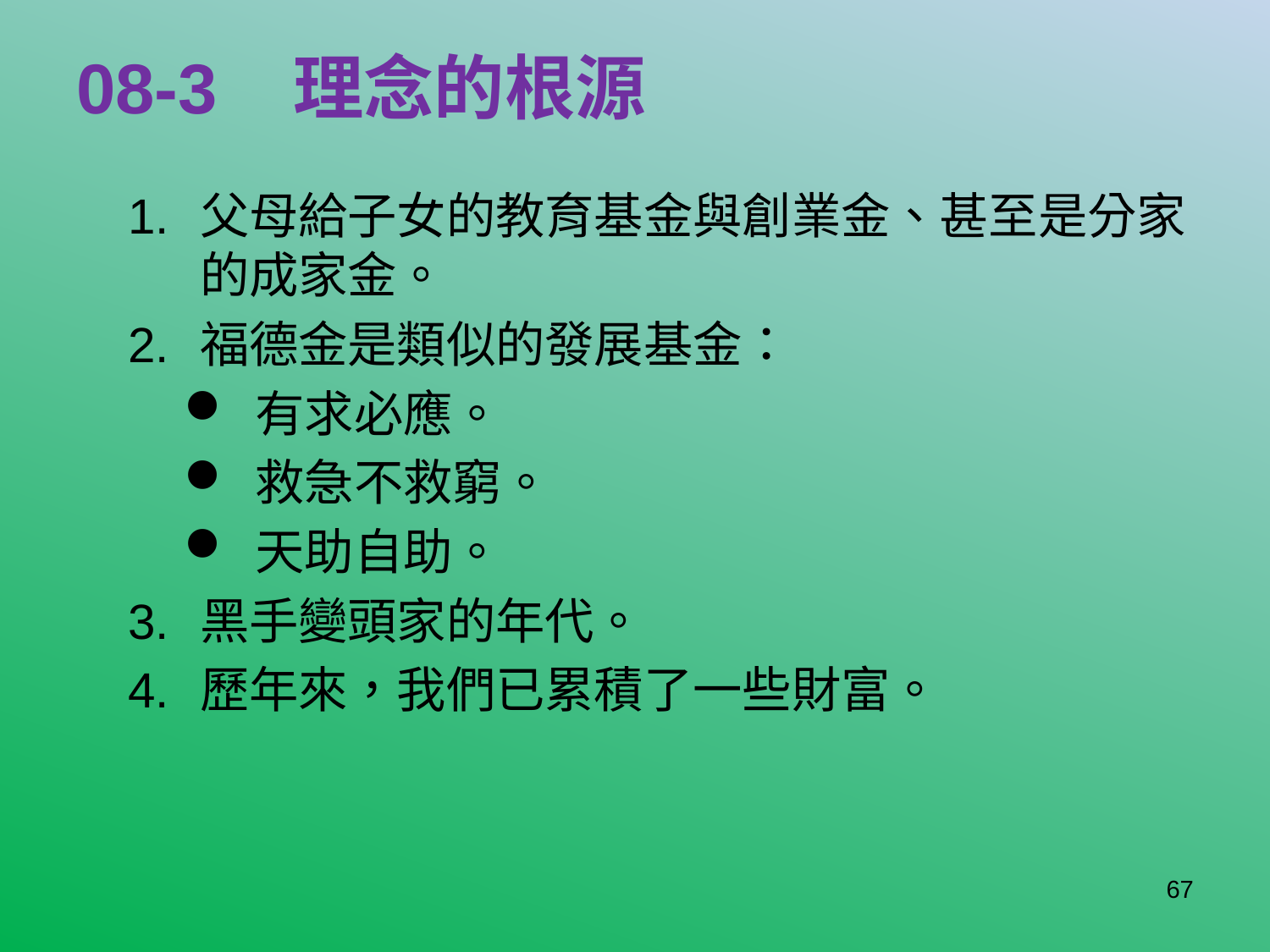

# 08-3   理念的根源
父母給子女的教育基金與創業金、甚至是分家的成家金。
福德金是類似的發展基金：
有求必應。
救急不救窮。
天助自助。
黑手變頭家的年代。
歷年來，我們已累積了一些財富。

67